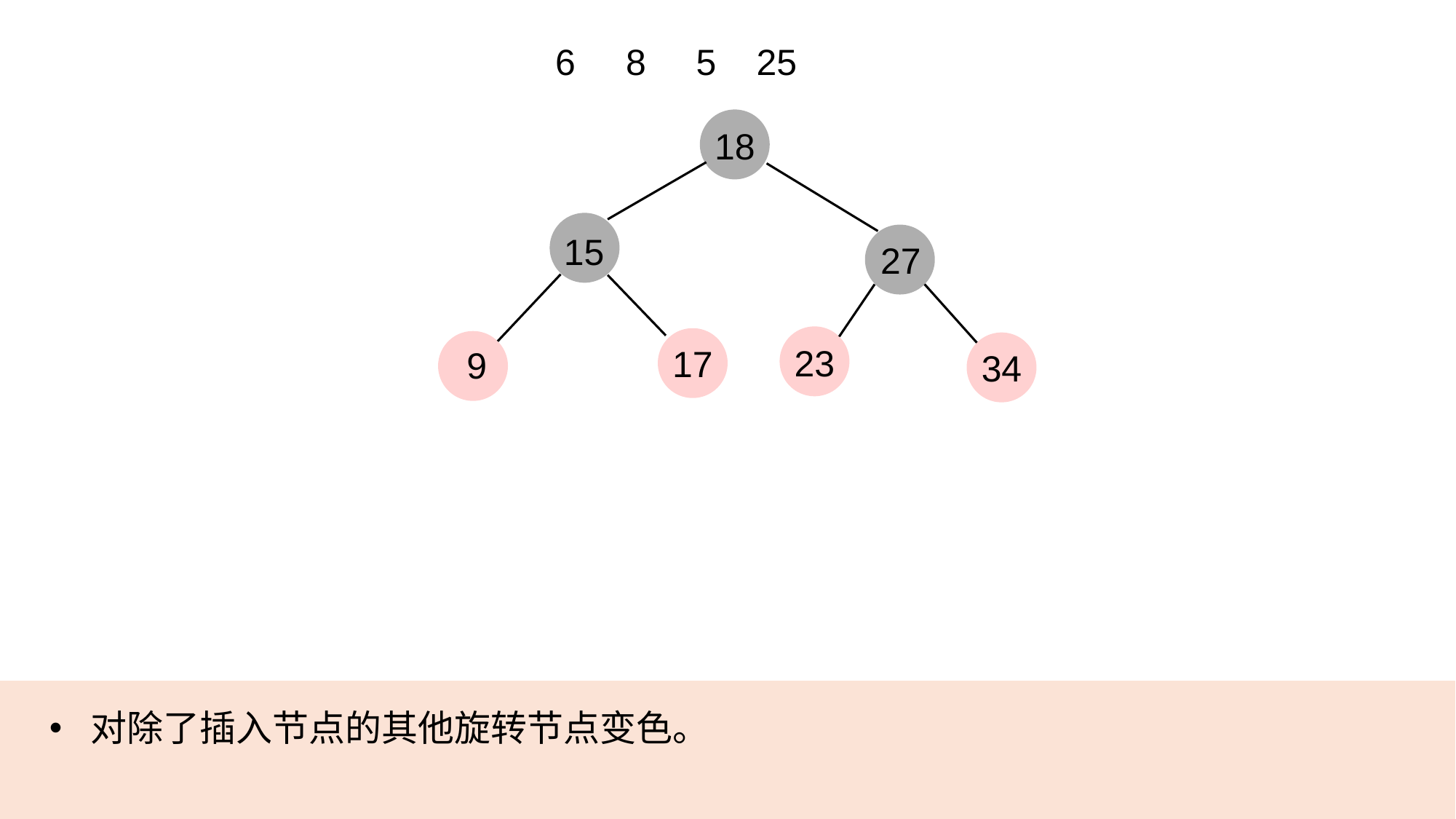

6
8
5
25

18

15

27

23
17
9
34

对除了插入节点的其他旋转节点变色。